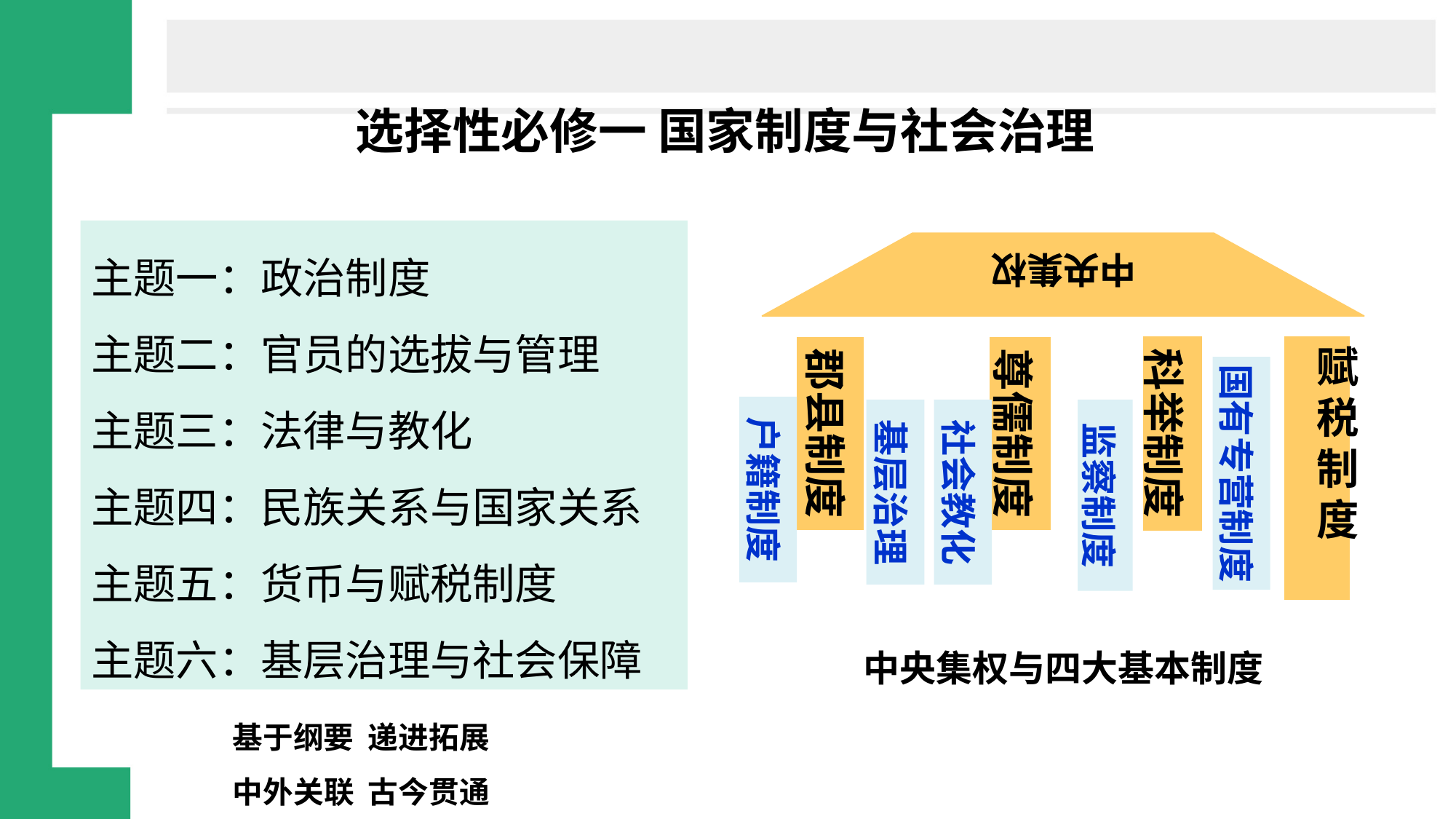

选择性必修一 国家制度与社会治理
主题一：政治制度
主题二：官员的选拔与管理
主题三：法律与教化
主题四：民族关系与国家关系
主题五：货币与赋税制度
主题六：基层治理与社会保障
中央集权
科举制度

郡县制度
尊儒制度
国有专营制度
户籍制度
基层治理
社会教化
监察制度
中央集权与四大基本制度
赋税制度
基于纲要  递进拓展
中外关联  古今贯通